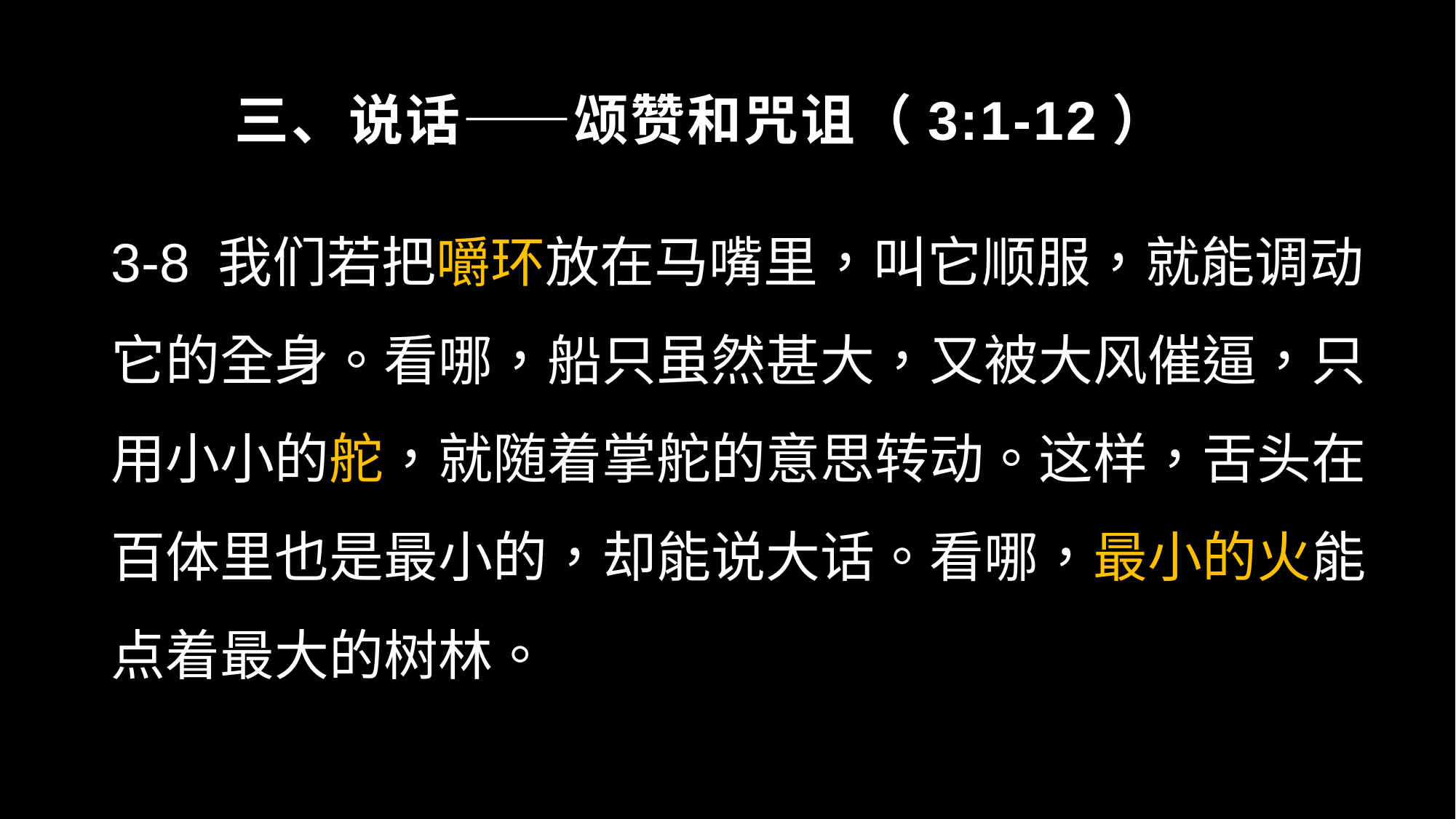

# 三、说话——颂赞和咒诅（3:1-12）
3-8 我们若把嚼环放在马嘴里，叫它顺服，就能调动它的全身。看哪，船只虽然甚大，又被大风催逼，只用小小的舵，就随着掌舵的意思转动。这样，舌头在百体里也是最小的，却能说大话。看哪，最小的火能点着最大的树林。